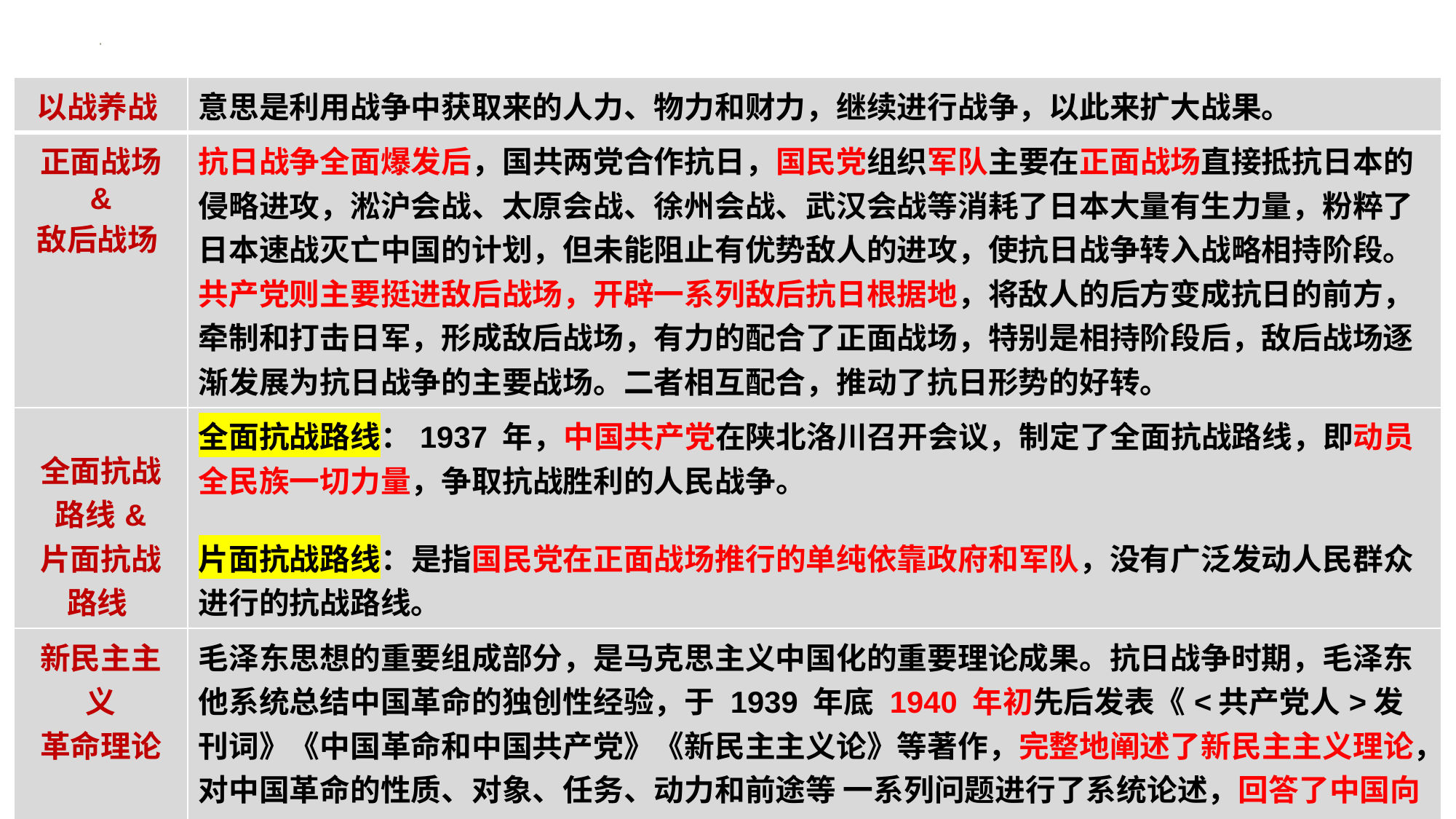

| 以战养战 | 意思是利用战争中获取来的人力、物力和财力，继续进行战争，以此来扩大战果。 |
| --- | --- |
| 正面战场 & 敌后战场 | 抗日战争全面爆发后，国共两党合作抗日，国民党组织军队主要在正面战场直接抵抗日本的侵略进攻，淞沪会战、太原会战、徐州会战、武汉会战等消耗了日本大量有生力量，粉粹了日本速战灭亡中国的计划，但未能阻止有优势敌人的进攻，使抗日战争转入战略相持阶段。共产党则主要挺进敌后战场，开辟一系列敌后抗日根据地，将敌人的后方变成抗日的前方，牵制和打击日军，形成敌后战场，有力的配合了正面战场，特别是相持阶段后，敌后战场逐渐发展为抗日战争的主要战场。二者相互配合，推动了抗日形势的好转。 |
| 全面抗战路线& 片面抗战路线 | 全面抗战路线：1937 年，中国共产党在陕北洛川召开会议，制定了全面抗战路线，即动员全民族一切力量，争取抗战胜利的人民战争。 片面抗战路线：是指国民党在正面战场推行的单纯依靠政府和军队，没有广泛发动人民群众进行的抗战路线。 |
| 新民主主义 革命理论 | 毛泽东思想的重要组成部分，是马克思主义中国化的重要理论成果。抗日战争时期，毛泽东他系统总结中国革命的独创性经验，于 1939 年底 1940 年初先后发表《<共产党人>发刊词》《中国革命和中国共产党》《新民主主义论》等著作，完整地阐述了新民主主义理论，对中国革命的性质、对象、任务、动力和前途等 一系列问题进行了系统论述，回答了中国向何处去这个关系重大的问题。 |